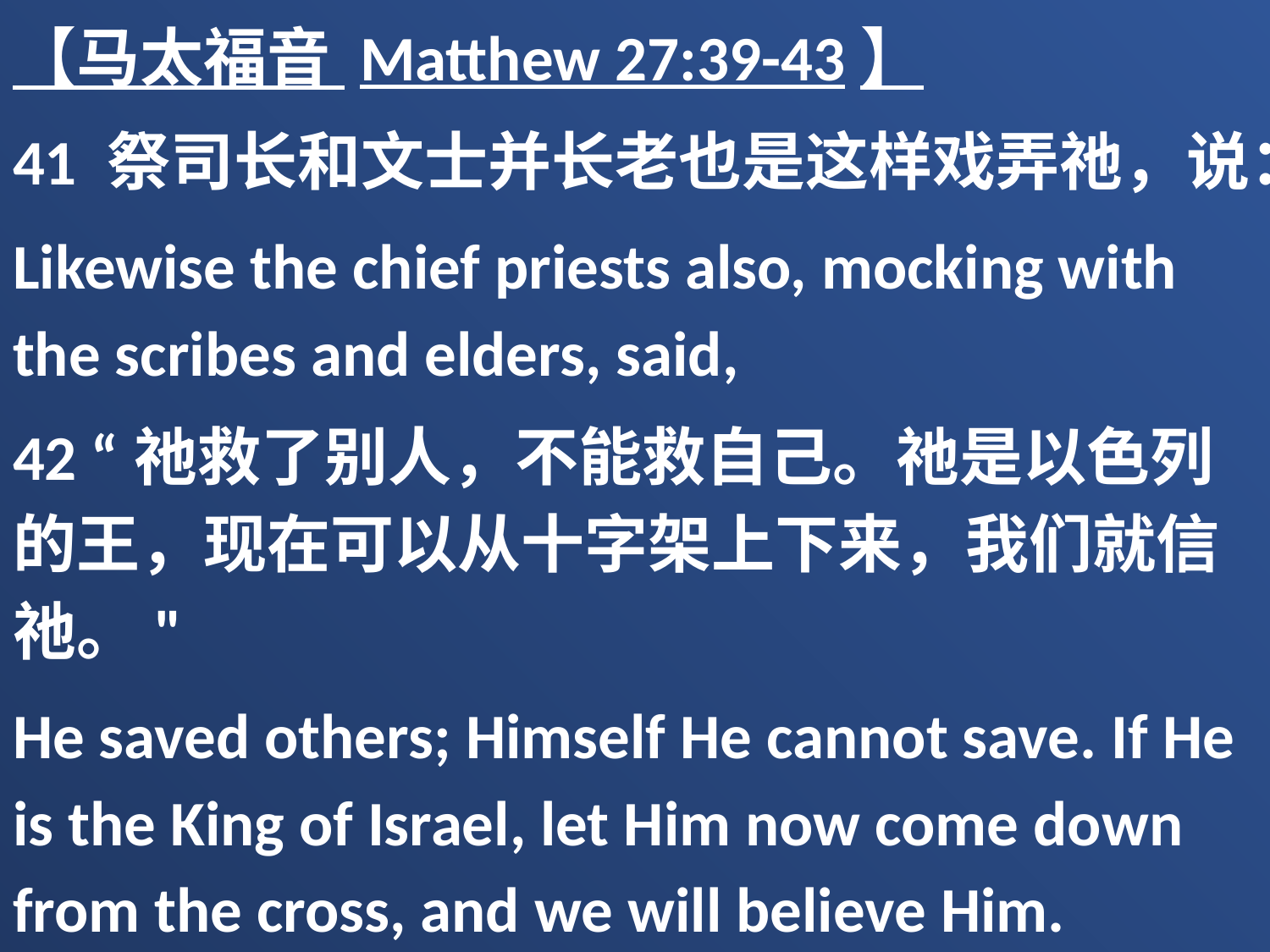

【马太福音 Matthew 27:39-43】
41 祭司长和文士并长老也是这样戏弄祂，说：
Likewise the chief priests also, mocking with the scribes and elders, said,
42 “祂救了别人，不能救自己。祂是以色列的王，现在可以从十字架上下来，我们就信祂。"
He saved others; Himself He cannot save. If He is the King of Israel, let Him now come down from the cross, and we will believe Him.